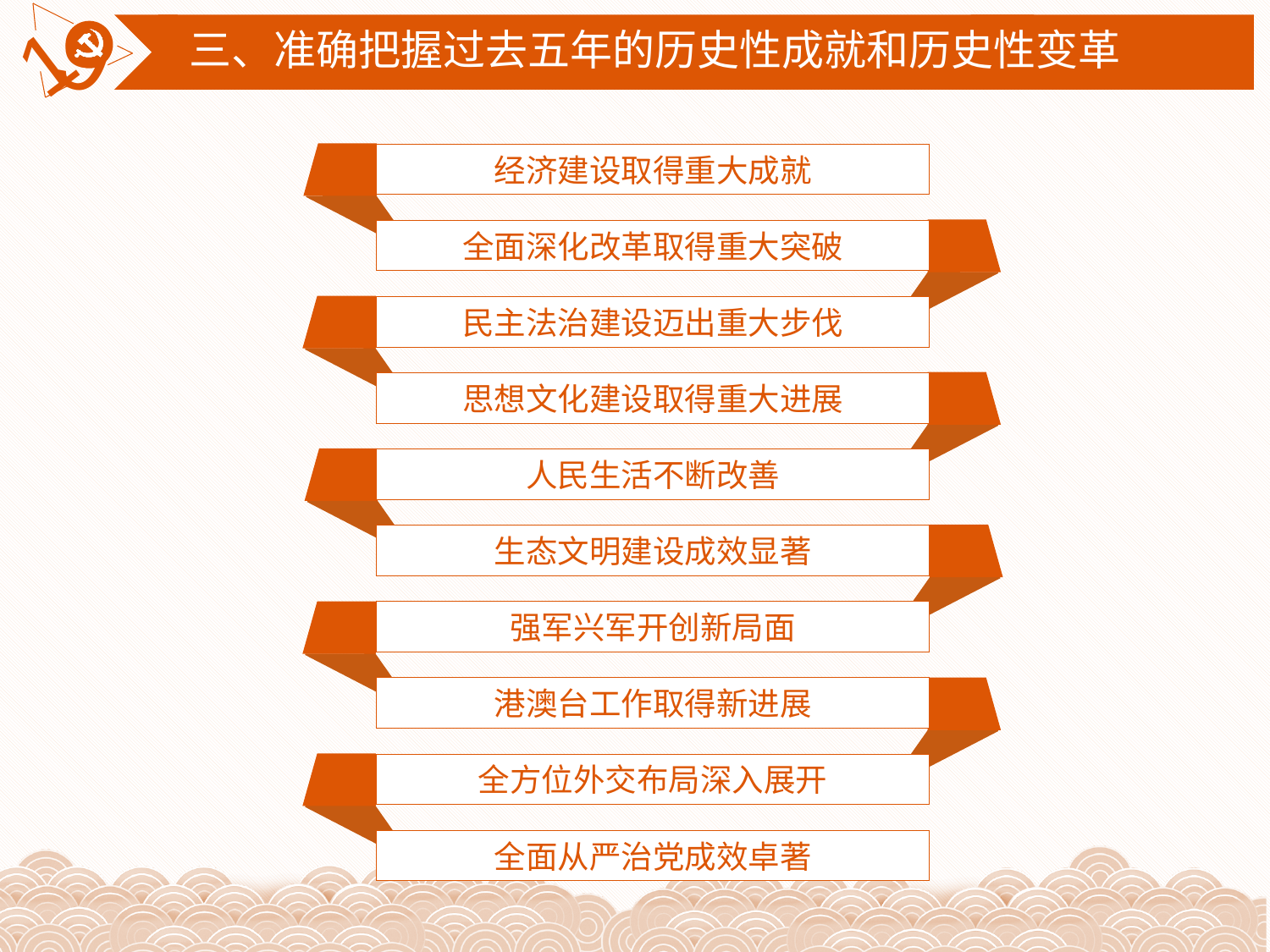

三、准确把握过去五年的历史性成就和历史性变革
经济建设取得重大成就

全面深化改革取得重大突破

民主法治建设迈出重大步伐

思想文化建设取得重大进展

人民生活不断改善

生态文明建设成效显著
强军兴军开创新局面

港澳台工作取得新进展

全方位外交布局深入展开
全面从严治党成效卓著